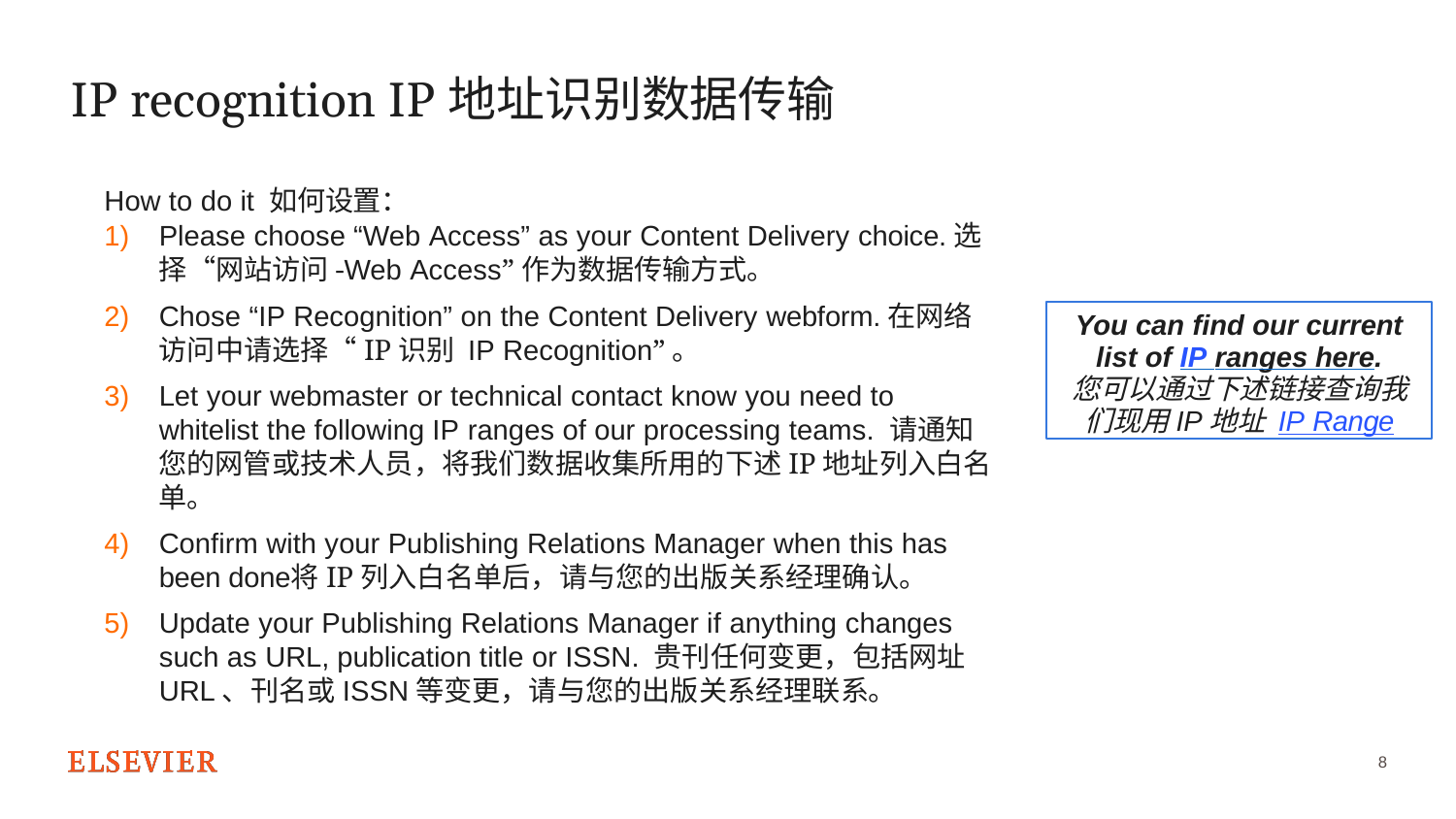

# IP recognition IP地址识别数据传输
How to do it 如何设置：
Please choose “Web Access” as your Content Delivery choice.选择“网站访问-Web Access”作为数据传输方式。
Chose “IP Recognition” on the Content Delivery webform.在网络访问中请选择“IP识别 IP Recognition”。
Let your webmaster or technical contact know you need to whitelist the following IP ranges of our processing teams. 请通知您的网管或技术人员，将我们数据收集所用的下述IP地址列入白名单。
Confirm with your Publishing Relations Manager when this has been done	将IP列入白名单后，请与您的出版关系经理确认。
Update your Publishing Relations Manager if anything changes such as URL, publication title or ISSN. 贵刊任何变更，包括网址URL、刊名或ISSN等变更，请与您的出版关系经理联系。
You can find our current
list of IP ranges here.
您可以通过下述链接查询我们现用IP地址 IP Range
8